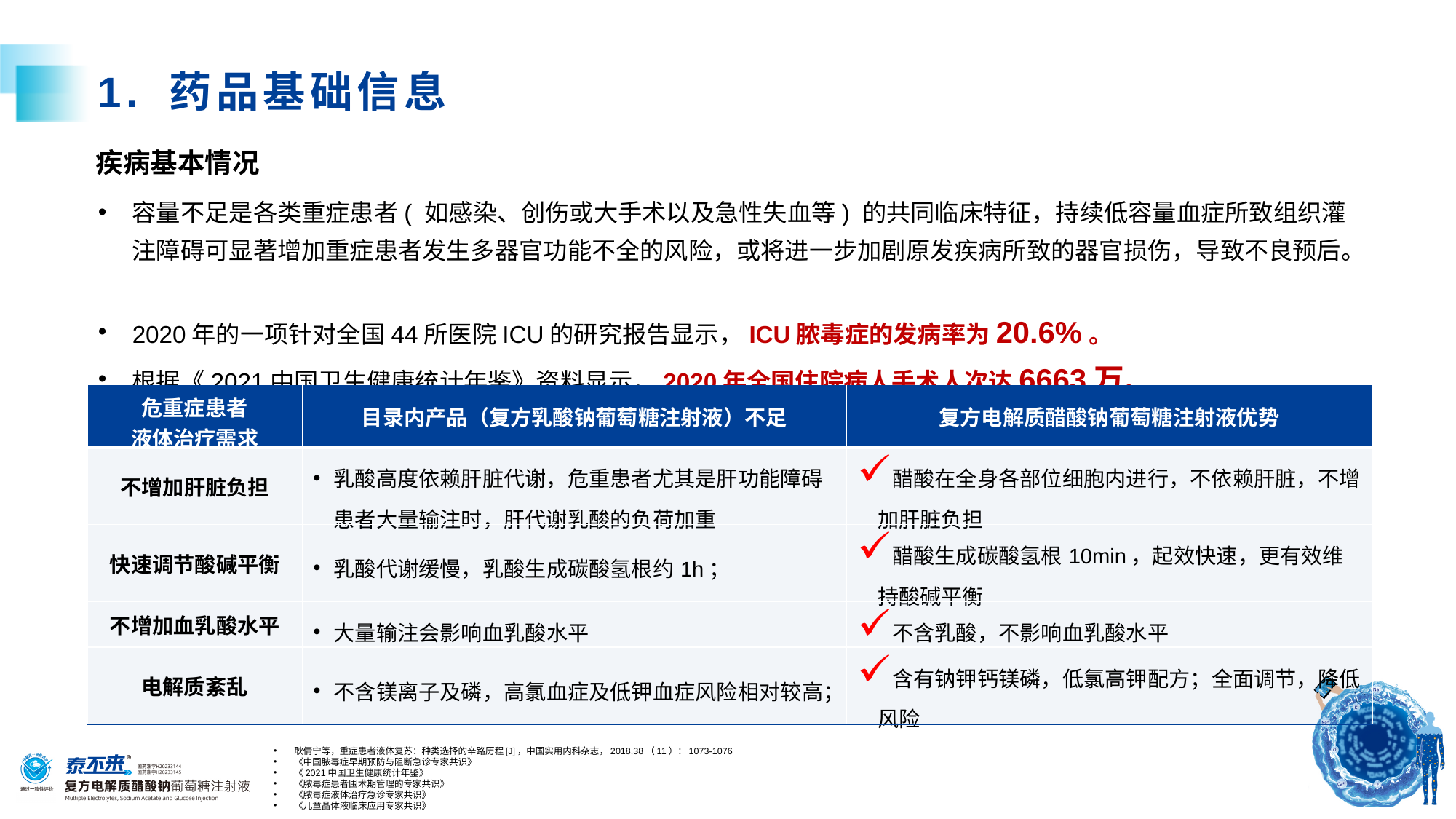

# 1. 药品基础信息
疾病基本情况
容量不足是各类重症患者( 如感染、创伤或大手术以及急性失血等) 的共同临床特征，持续低容量血症所致组织灌注障碍可显著增加重症患者发生多器官功能不全的风险，或将进一步加剧原发疾病所致的器官损伤，导致不良预后。
2020年的一项针对全国44所医院ICU的研究报告显示，ICU脓毒症的发病率为20.6%。
根据《2021中国卫生健康统计年鉴》资料显示，2020年全国住院病人手术人次达6663万。
| 危重症患者 液体治疗需求 | 目录内产品（复方乳酸钠葡萄糖注射液）不足 | 复方电解质醋酸钠葡萄糖注射液优势 |
| --- | --- | --- |
| 不增加肝脏负担 | 乳酸高度依赖肝脏代谢，危重患者尤其是肝功能障碍患者大量输注时，肝代谢乳酸的负荷加重 | 醋酸在全身各部位细胞内进行，不依赖肝脏，不增加肝脏负担 |
| 快速调节酸碱平衡 | 乳酸代谢缓慢，乳酸生成碳酸氢根约1h； | 醋酸生成碳酸氢根10min，起效快速，更有效维持酸碱平衡 |
| 不增加血乳酸水平 | 大量输注会影响血乳酸水平 | 不含乳酸，不影响血乳酸水平 |
| 电解质紊乱 | 不含镁离子及磷，高氯血症及低钾血症风险相对较高； | 含有钠钾钙镁磷，低氯高钾配方；全面调节，降低风险 |
耿倩宁等，重症患者液体复苏：种类选择的辛路历程[J]，中国实用内科杂志，2018,38（11）：1073-1076
《中国脓毒症早期预防与阻断急诊专家共识》
《2021中国卫生健康统计年鉴》
《脓毒症患者围术期管理的专家共识》
《脓毒症液体治疗急诊专家共识》
《儿童晶体液临床应用专家共识》